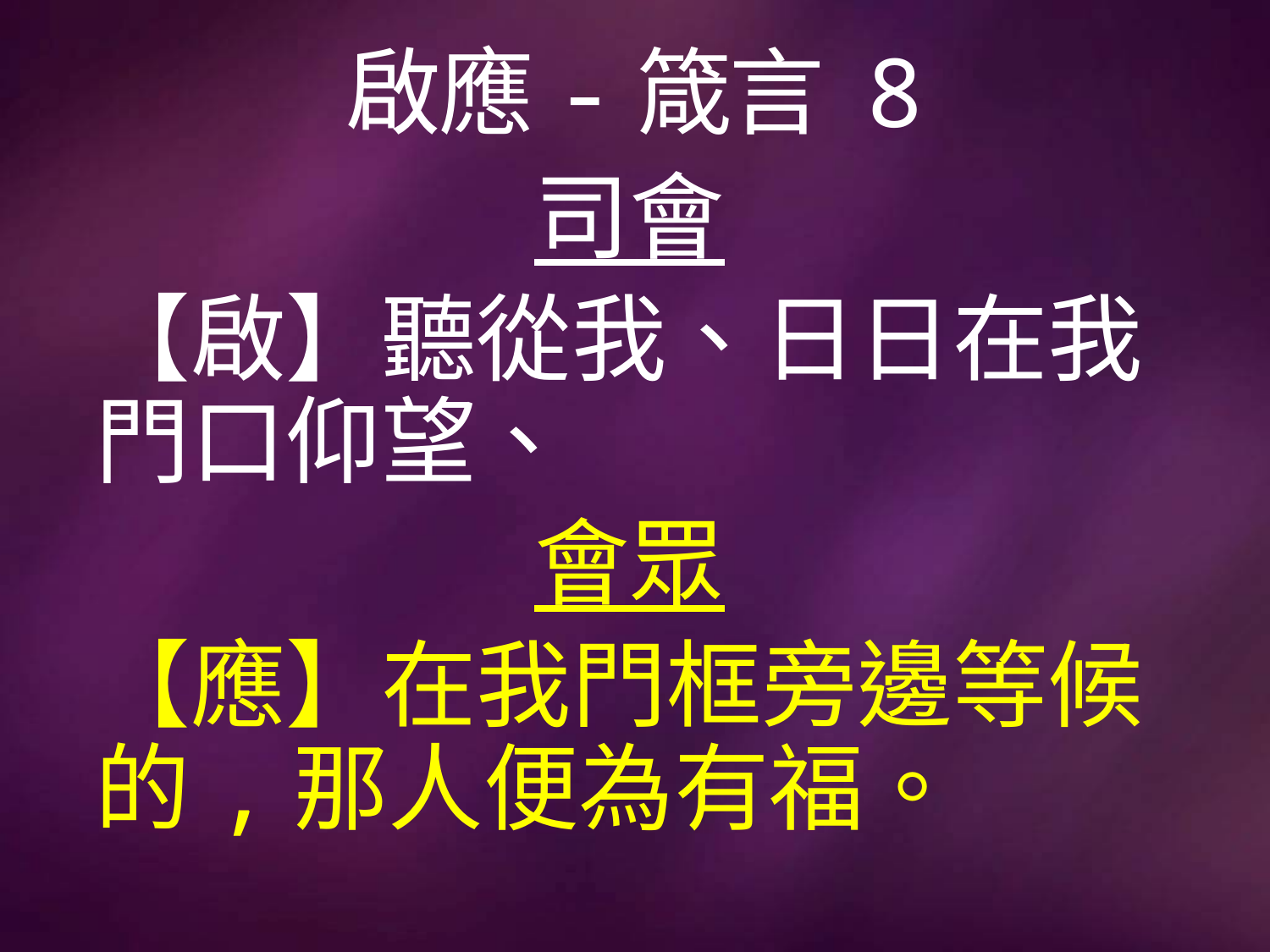

# 啟應-箴言 8
司會
【啟】聽從我、日日在我門口仰望、
會眾
【應】在我門框旁邊等候的,那人便為有福。